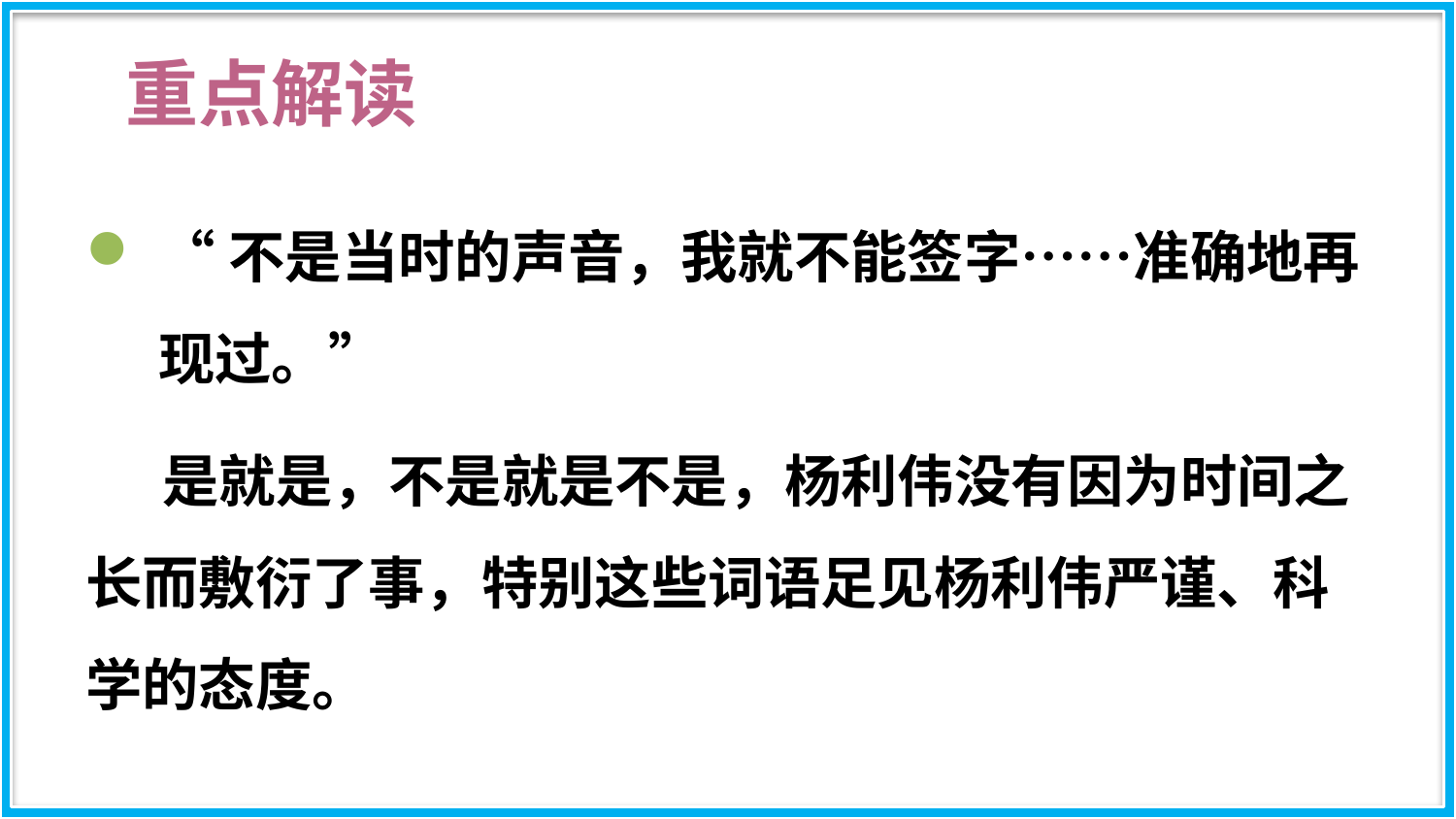

重点解读
“不是当时的声音，我就不能签字……准确地再现过。”
    是就是，不是就是不是，杨利伟没有因为时间之长而敷衍了事，特别这些词语足见杨利伟严谨、科学的态度。